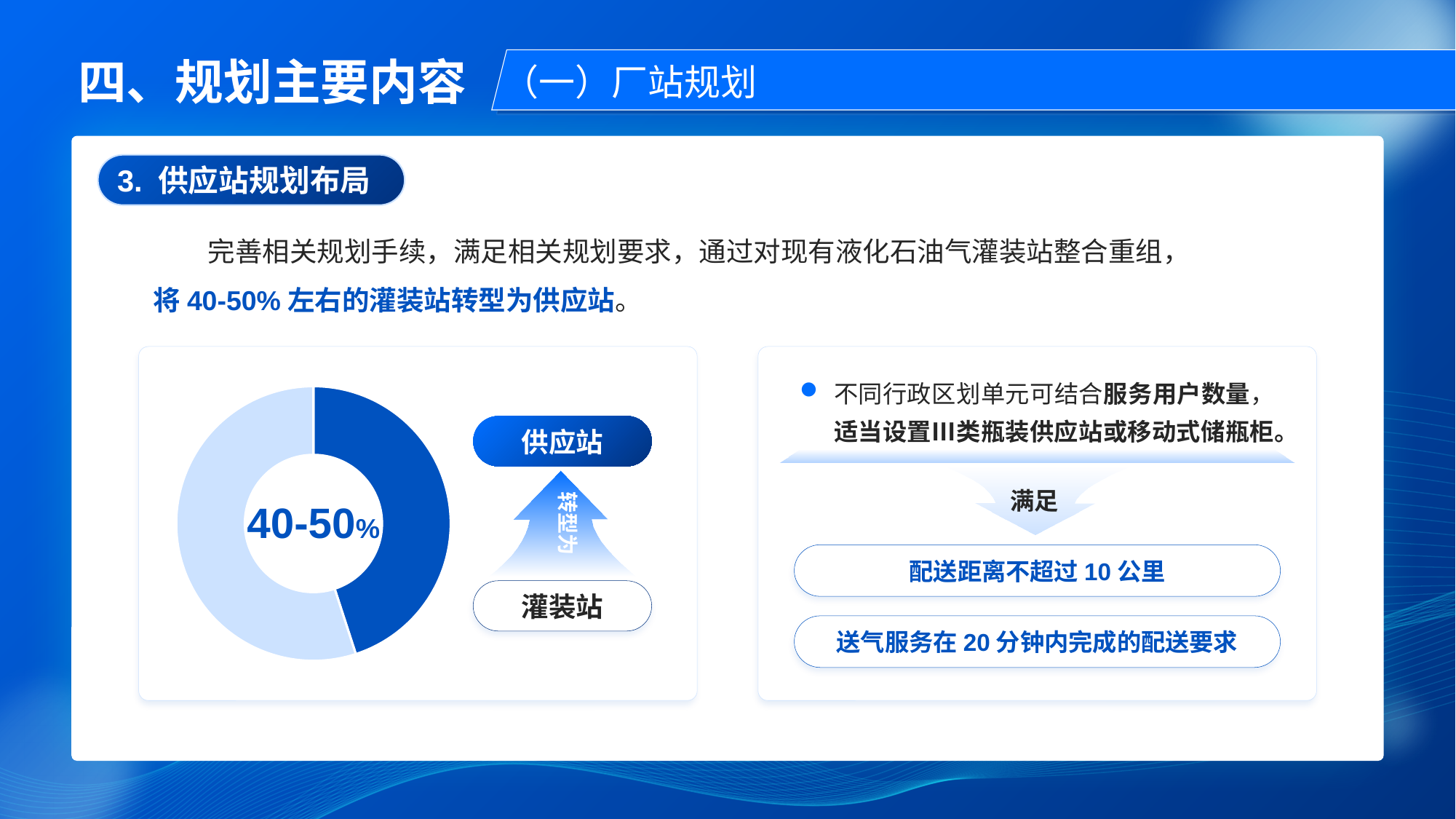

四、规划主要内容

（一）厂站规划

3. 供应站规划布局
完善相关规划手续，满足相关规划要求，通过对现有液化石油气灌装站整合重组，将40-50%左右的灌装站转型为供应站。

不同行政区划单元可结合服务用户数量，适当设置Ⅲ类瓶装供应站或移动式储瓶柜。

### Chart

| Category | 列1 |
|---|---|
|  | 0.45 |
|  | 0.55 |
40-50%
灌装站

转型为
供应站

满足
配送距离不超过10公里
送气服务在20分钟内完成的配送要求